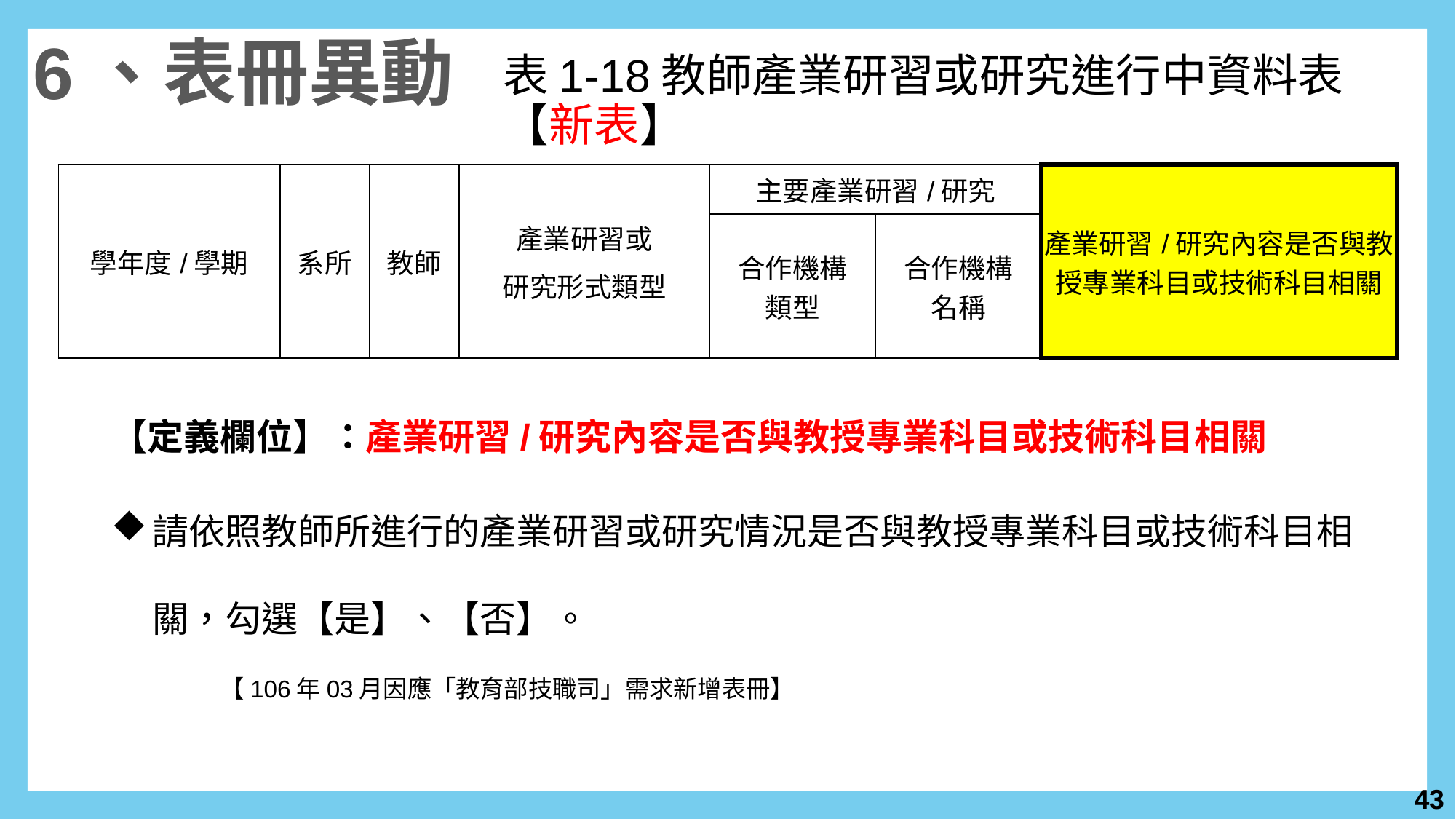

6、表冊異動
表1-18教師產業研習或研究進行中資料表
【新表】

| 學年度/學期 | 系所 | 教師 | 產業研習或 研究形式類型 | 主要產業研習/研究 |  | 產業研習/研究內容是否與教授專業科目或技術科目相關 |
| --- | --- | --- | --- | --- | --- | --- |
|  |  |  |  | 合作機構 類型 | 合作機構 名稱 |  |
【定義欄位】：產業研習/研究內容是否與教授專業科目或技術科目相關
請依照教師所進行的產業研習或研究情況是否與教授專業科目或技術科目相關，勾選【是】、【否】。
	【106年03月因應「教育部技職司」需求新增表冊】

43